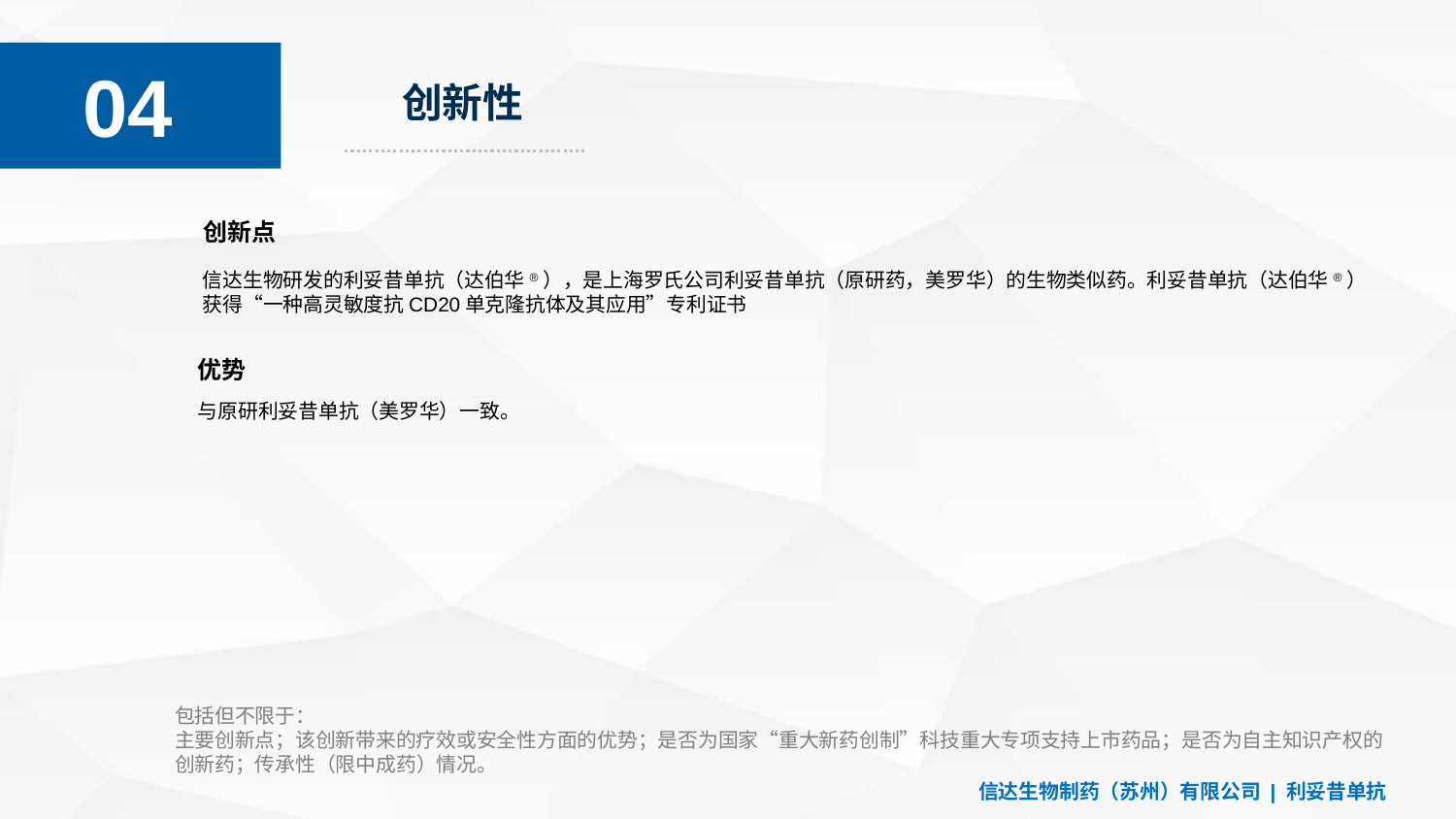

04
01
创新性
创新点
信达生物研发的利妥昔单抗（达伯华®），是上海罗氏公司利妥昔单抗（原研药，美罗华）的生物类似药。利妥昔单抗（达伯华®）获得“一种高灵敏度抗CD20单克隆抗体及其应用”专利证书

优势
与原研利妥昔单抗（美罗华）一致。

包括但不限于：
主要创新点；该创新带来的疗效或安全性方面的优势；是否为国家“重大新药创制”科技重大专项支持上市药品；是否为自主知识产权的创新药；传承性（限中成药）情况。
信达生物制药（苏州）有限公司 | 利妥昔单抗